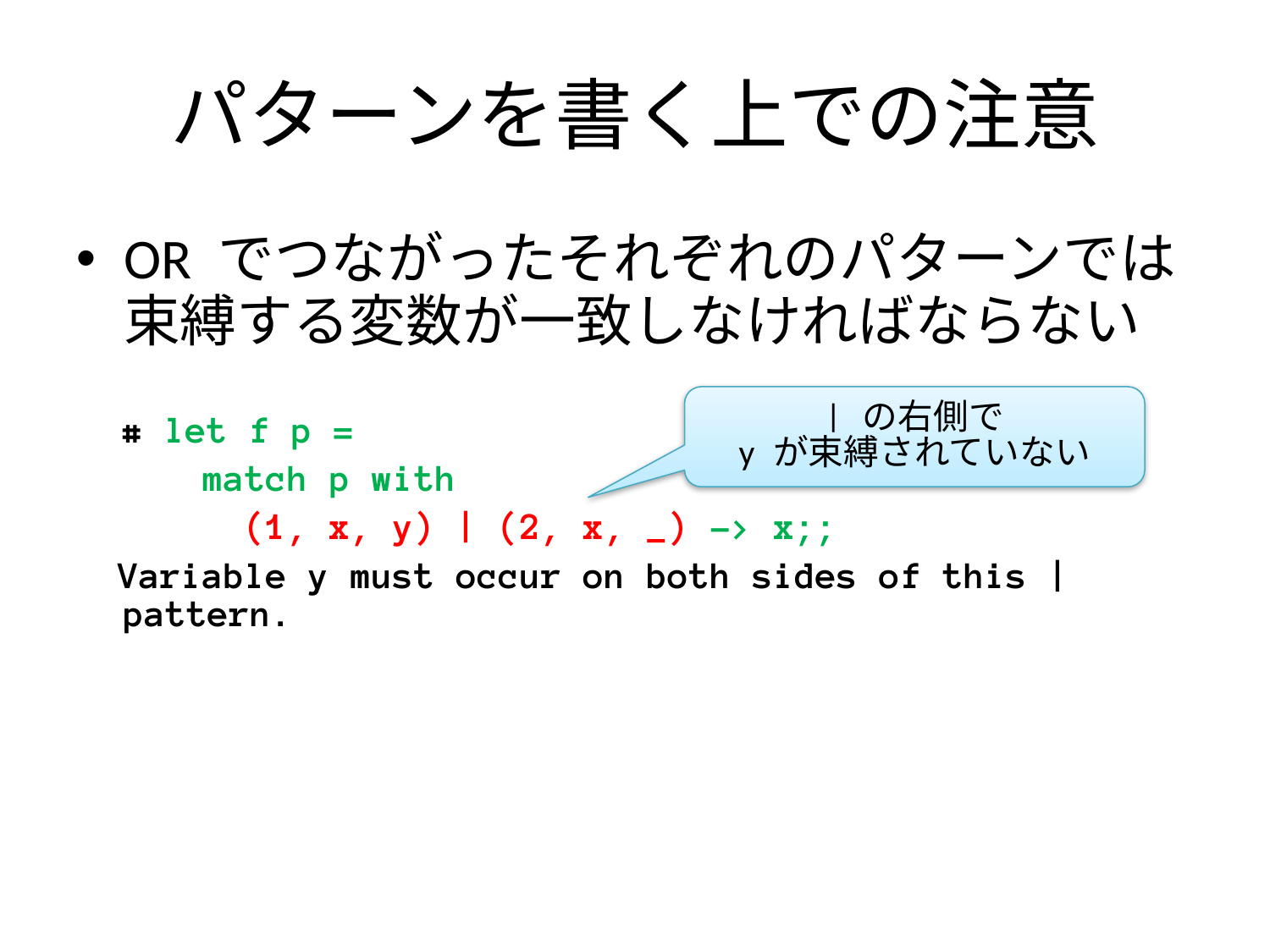

# パターンを書く上での注意
OR でつながったそれぞれのパターンでは
束縛する変数が一致しなければならない

  # let f p =
      match p with
        (1, x, y) | (2, x, _) -> x;;
  Variable y must occur on both sides of this | pattern.
| の右側で
y が束縛されていない